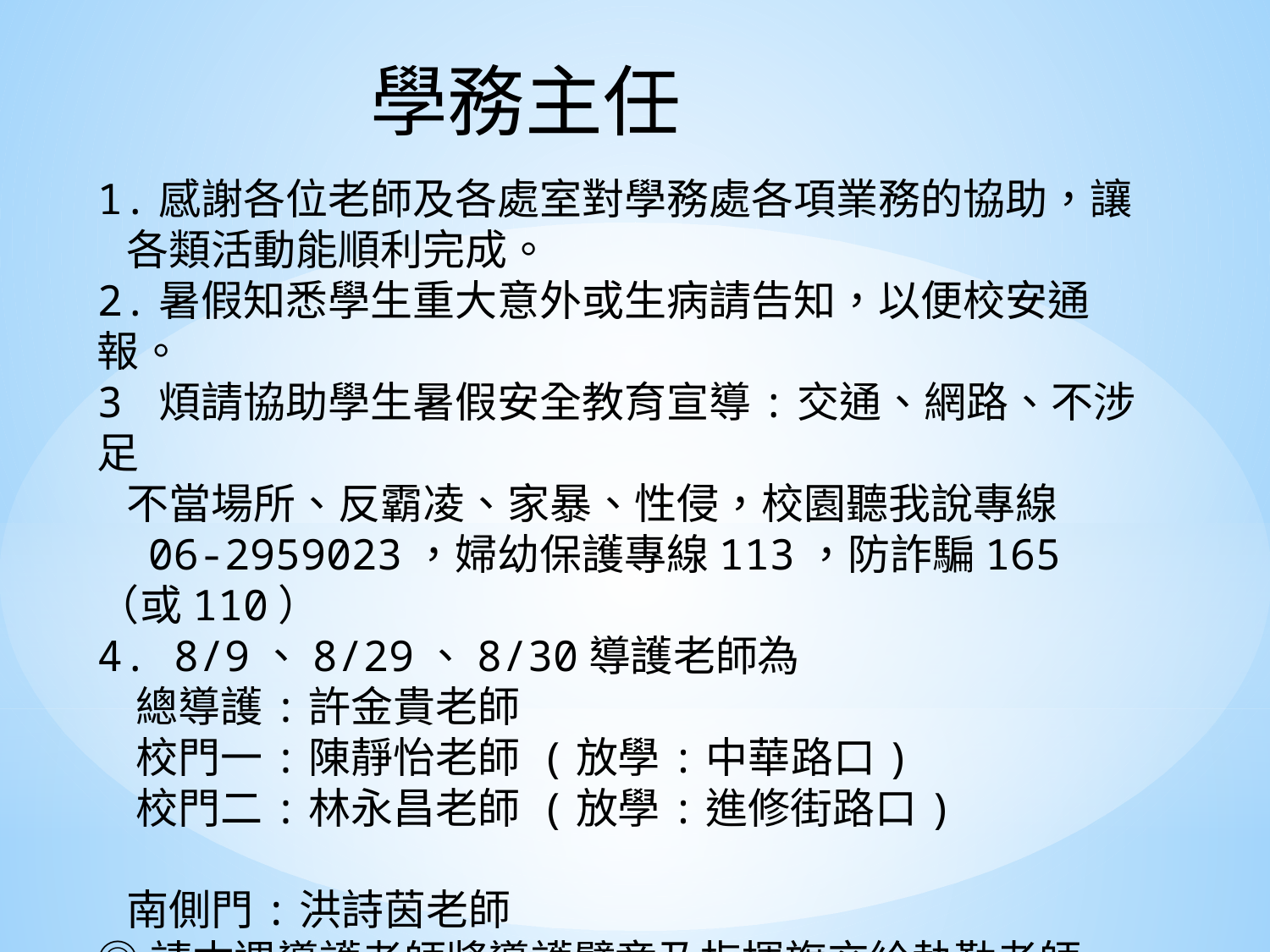

學務主任
1.感謝各位老師及各處室對學務處各項業務的協助，讓
  各類活動能順利完成。
2.暑假知悉學生重大意外或生病請告知，以便校安通報。
3 煩請協助學生暑假安全教育宣導:交通、網路、不涉足
  不當場所、反霸凌、家暴、性侵，校園聽我說專線
  06-2959023，婦幼保護專線113，防詐騙165（或110）
4. 8/9、8/29、8/30導護老師為
   總導護:許金貴老師
   校門一:陳靜怡老師 (放學:中華路口)
   校門二:林永昌老師 (放學:進修街路口)
  南側門:洪詩茵老師
◎請本週導護老師將導護臂章及指揮旗交給執勤老師
◎導護值勤資料夾交至學務處。
       ~   謝謝大家對學務處的幫忙與支持   ~